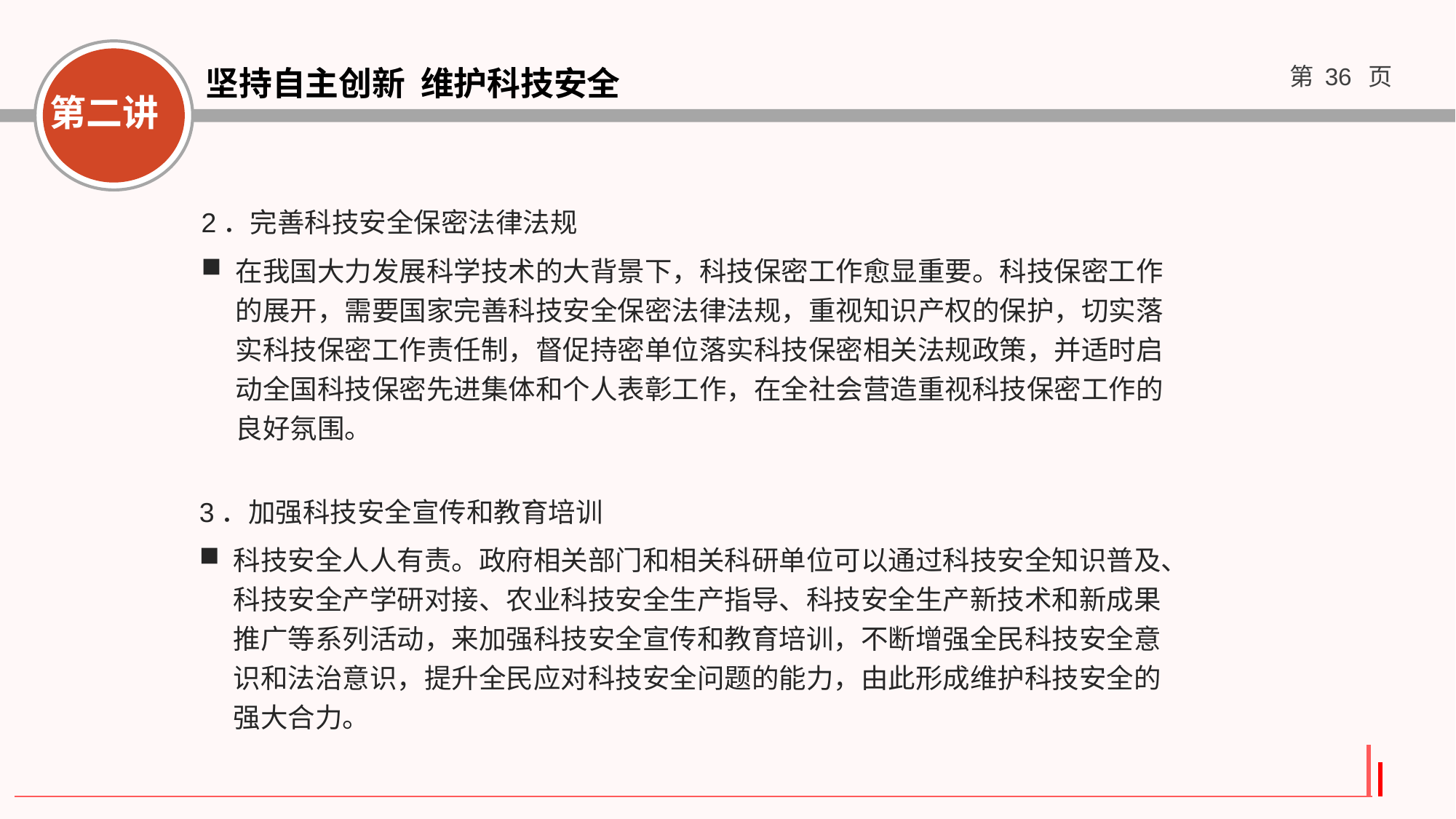

2．完善科技安全保密法律法规
在我国大力发展科学技术的大背景下，科技保密工作愈显重要。科技保密工作的展开，需要国家完善科技安全保密法律法规，重视知识产权的保护，切实落实科技保密工作责任制，督促持密单位落实科技保密相关法规政策，并适时启动全国科技保密先进集体和个人表彰工作，在全社会营造重视科技保密工作的良好氛围。
3．加强科技安全宣传和教育培训
科技安全人人有责。政府相关部门和相关科研单位可以通过科技安全知识普及、科技安全产学研对接、农业科技安全生产指导、科技安全生产新技术和新成果推广等系列活动，来加强科技安全宣传和教育培训，不断增强全民科技安全意识和法治意识，提升全民应对科技安全问题的能力，由此形成维护科技安全的强大合力。